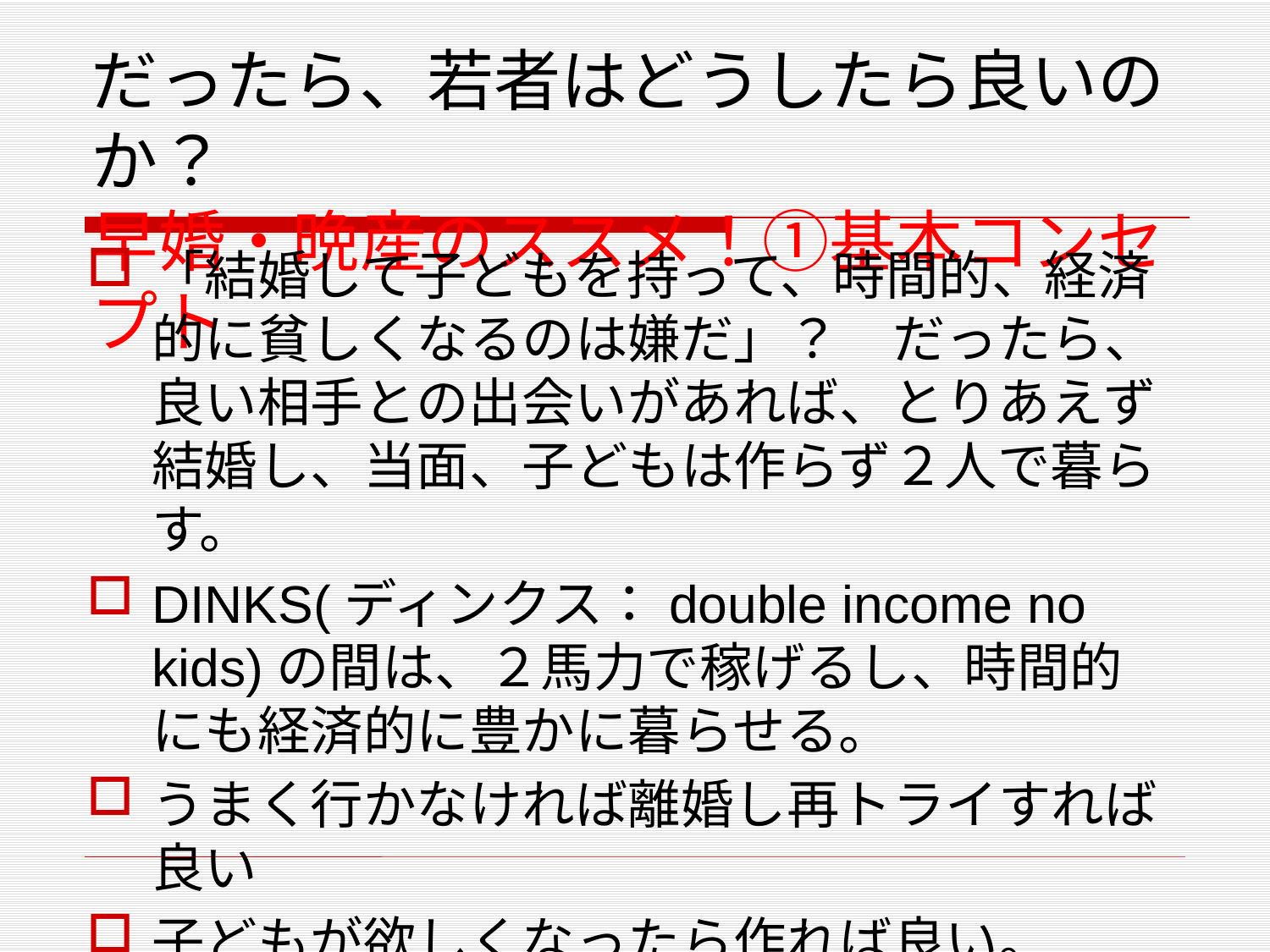

# だったら、若者はどうしたら良いのか？ 早婚・晩産のススメ！①基本コンセプト
「結婚して子どもを持って、時間的、経済的に貧しくなるのは嫌だ」？　だったら、良い相手との出会いがあれば、とりあえず結婚し、当面、子どもは作らず２人で暮らす。
DINKS(ディンクス：double income no kids)の間は、２馬力で稼げるし、時間的にも経済的に豊かに暮らせる。
うまく行かなければ離婚し再トライすれば良い
子どもが欲しくなったら作れば良い。